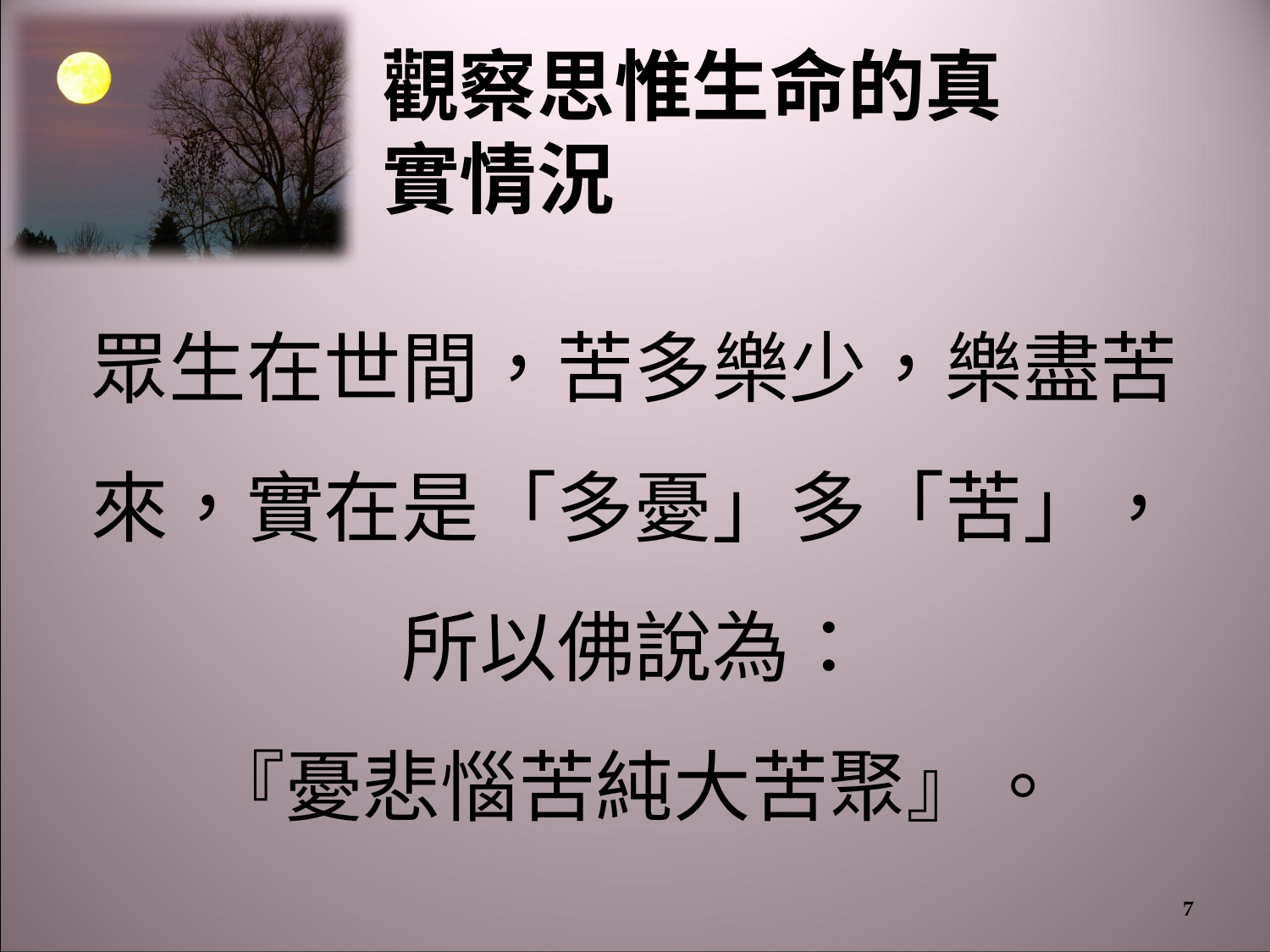

# 觀察思惟生命的真實情況
眾生在世間，苦多樂少，樂盡苦來，實在是「多憂」多「苦」，所以佛說為：
『憂悲惱苦純大苦聚』。
7